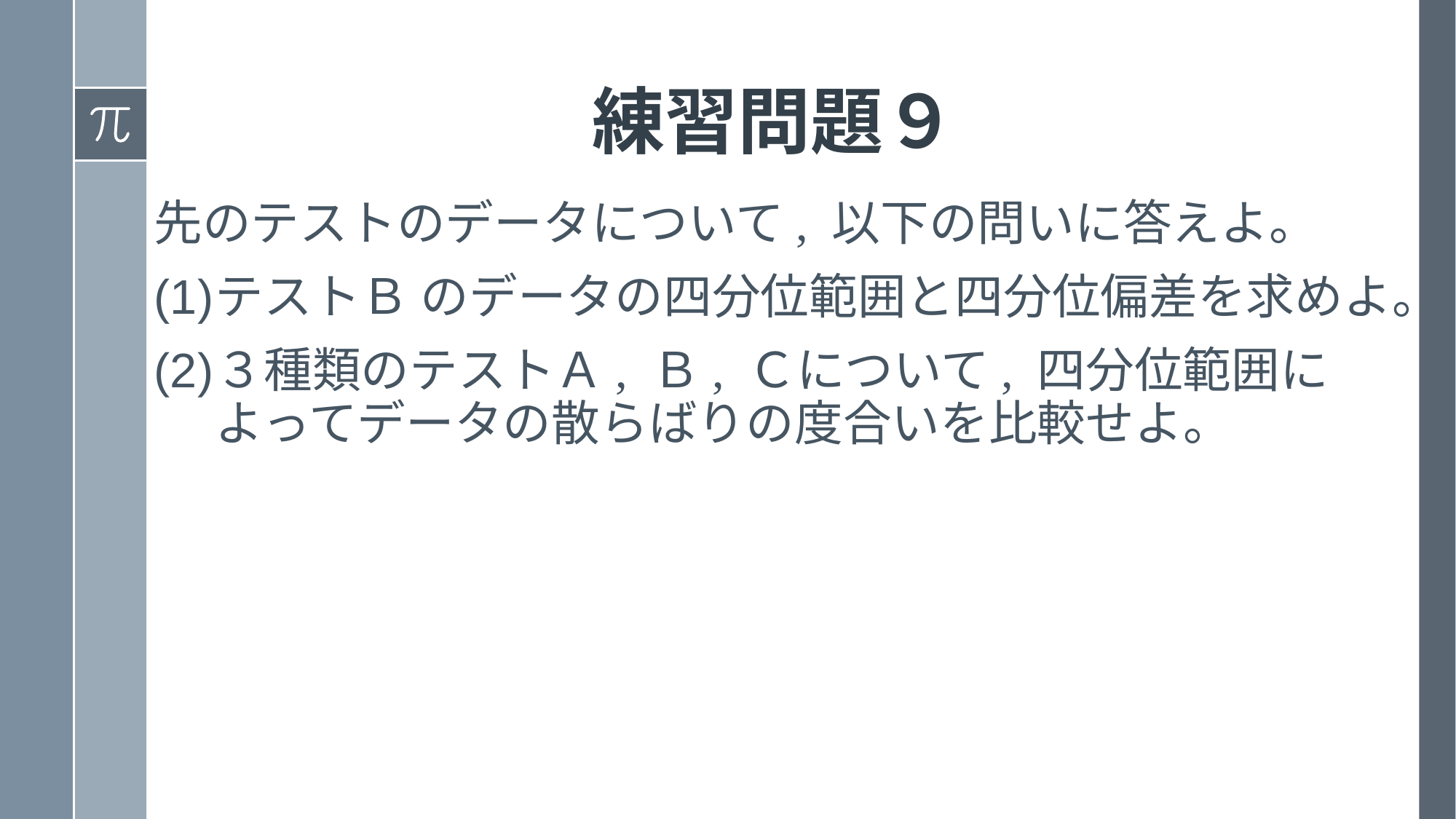

# 練習問題９
先のテストのデータについて, 以下の問いに答えよ。
テストＢ のデータの四分位範囲と四分位偏差を求めよ。
３種類のテストＡ, Ｂ, Ｃについて, 四分位範囲によってデータの散らばりの度合いを比較せよ。